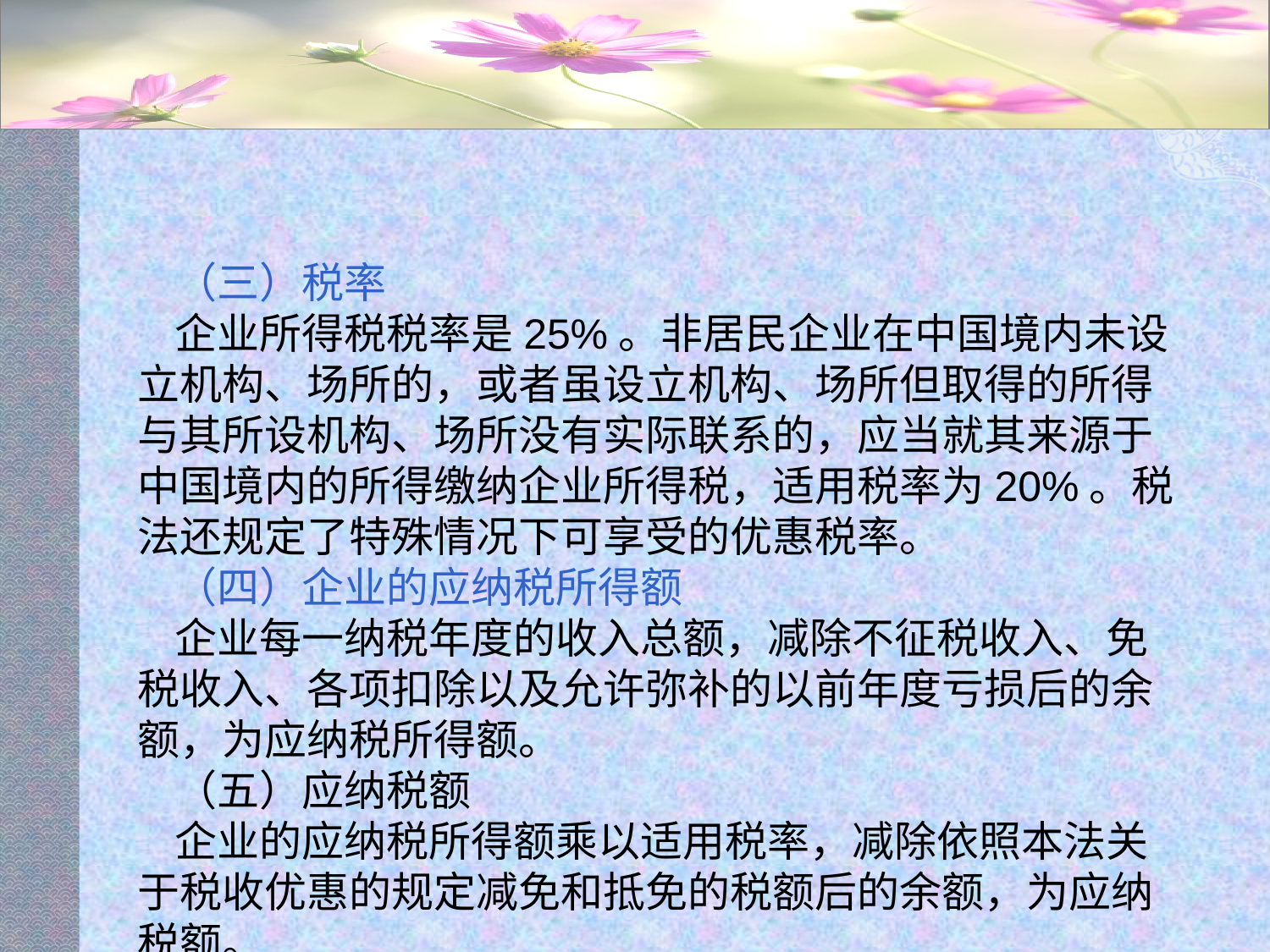

#
（三）税率
企业所得税税率是25%。非居民企业在中国境内未设立机构、场所的，或者虽设立机构、场所但取得的所得与其所设机构、场所没有实际联系的，应当就其来源于中国境内的所得缴纳企业所得税，适用税率为20%。税法还规定了特殊情况下可享受的优惠税率。
（四）企业的应纳税所得额
企业每一纳税年度的收入总额，减除不征税收入、免税收入、各项扣除以及允许弥补的以前年度亏损后的余额，为应纳税所得额。
（五）应纳税额
企业的应纳税所得额乘以适用税率，减除依照本法关于税收优惠的规定减免和抵免的税额后的余额，为应纳税额。